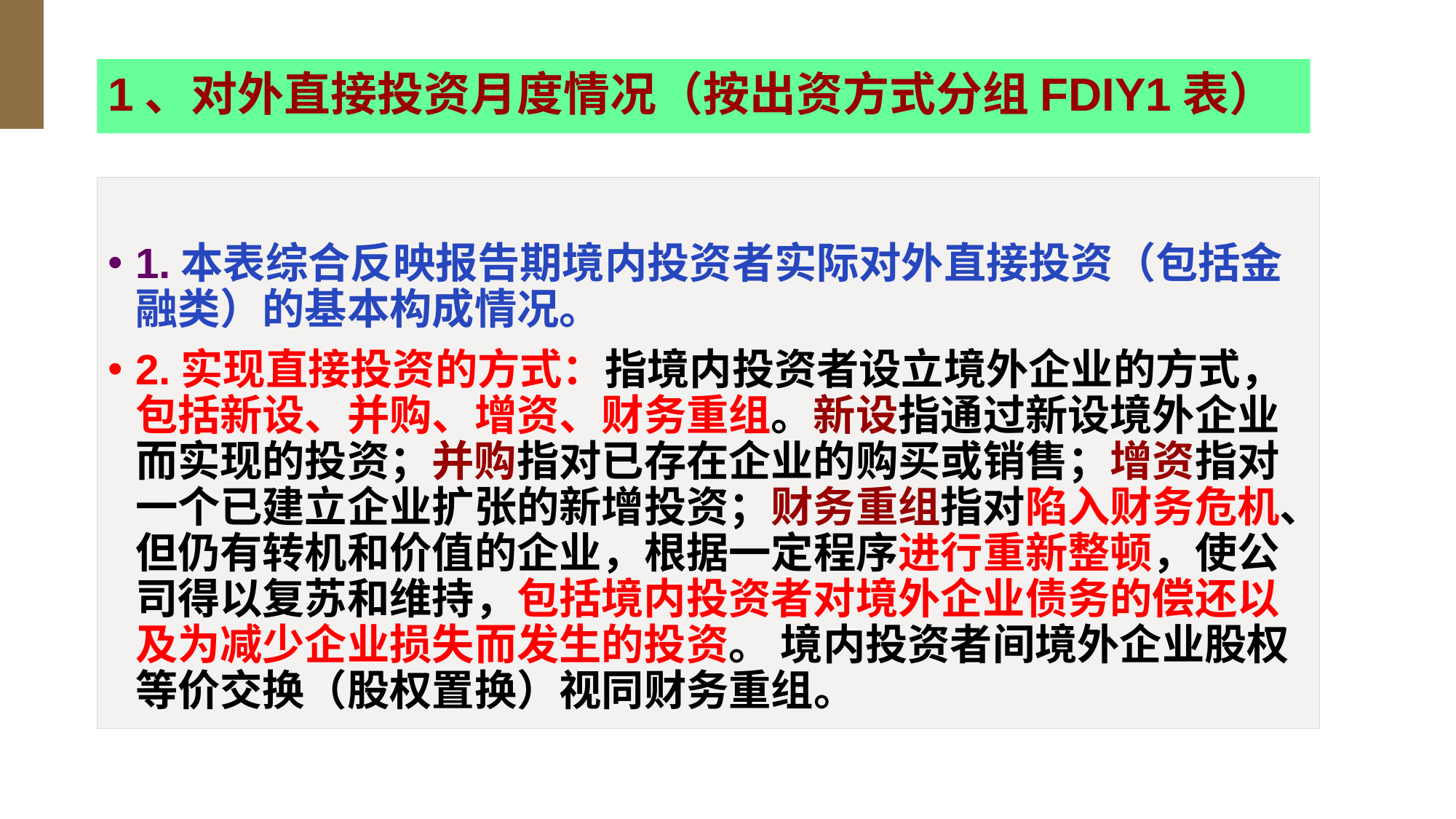

# 1、对外直接投资月度情况（按出资方式分组FDIY1表）

1.本表综合反映报告期境内投资者实际对外直接投资（包括金融类）的基本构成情况。
2.实现直接投资的方式：指境内投资者设立境外企业的方式，包括新设、并购、增资、财务重组。新设指通过新设境外企业而实现的投资；并购指对已存在企业的购买或销售；增资指对一个已建立企业扩张的新增投资；财务重组指对陷入财务危机、但仍有转机和价值的企业，根据一定程序进行重新整顿，使公司得以复苏和维持，包括境内投资者对境外企业债务的偿还以及为减少企业损失而发生的投资。 境内投资者间境外企业股权等价交换（股权置换）视同财务重组。